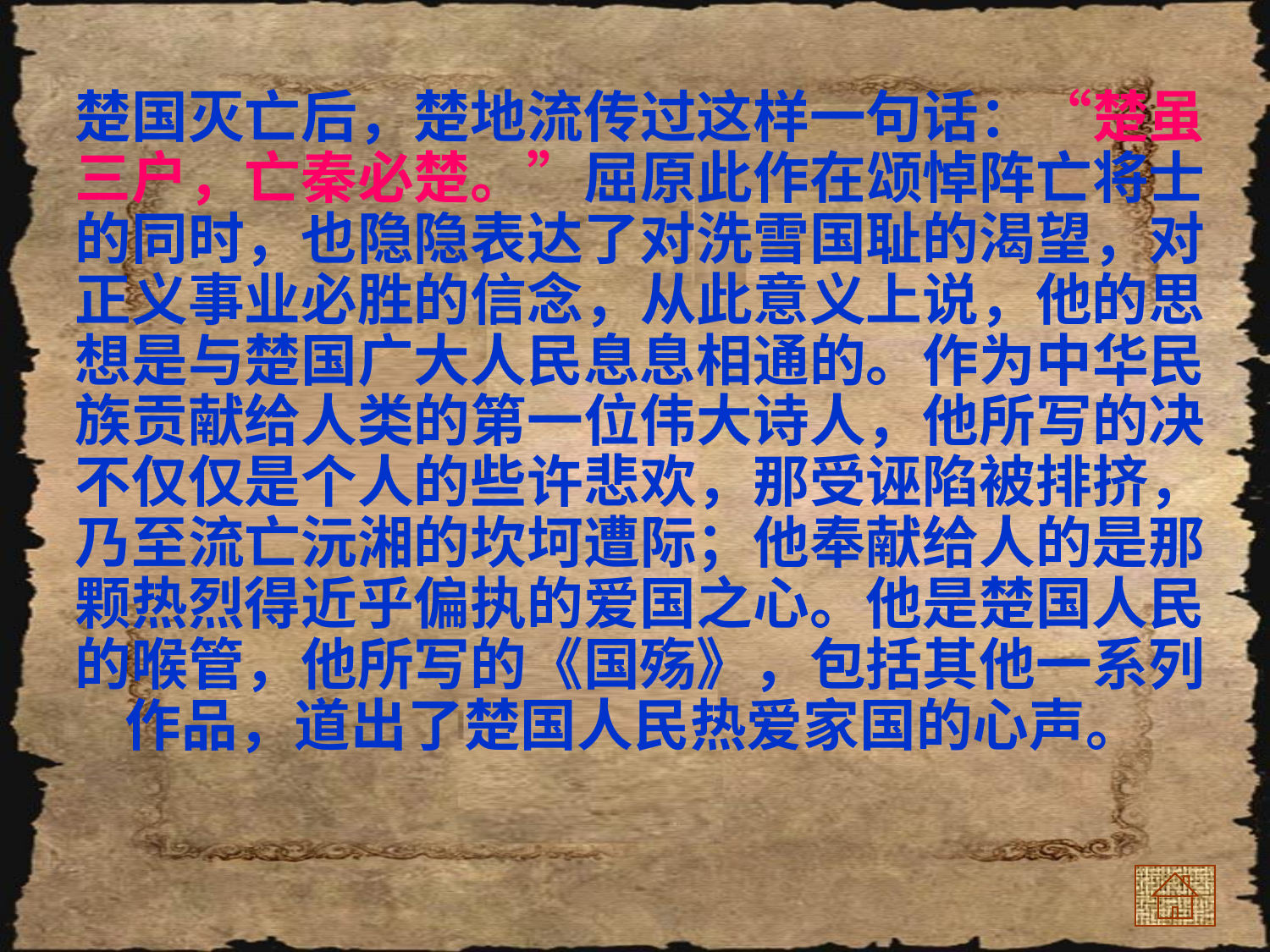

楚国灭亡后，楚地流传过这样一句话：“楚虽三户，亡秦必楚。”屈原此作在颂悼阵亡将士的同时，也隐隐表达了对洗雪国耻的渴望，对正义事业必胜的信念，从此意义上说，他的思想是与楚国广大人民息息相通的。作为中华民族贡献给人类的第一位伟大诗人，他所写的决不仅仅是个人的些许悲欢，那受诬陷被排挤，乃至流亡沅湘的坎坷遭际；他奉献给人的是那颗热烈得近乎偏执的爱国之心。他是楚国人民的喉管，他所写的《国殇》，包括其他一系列作品，道出了楚国人民热爱家国的心声。